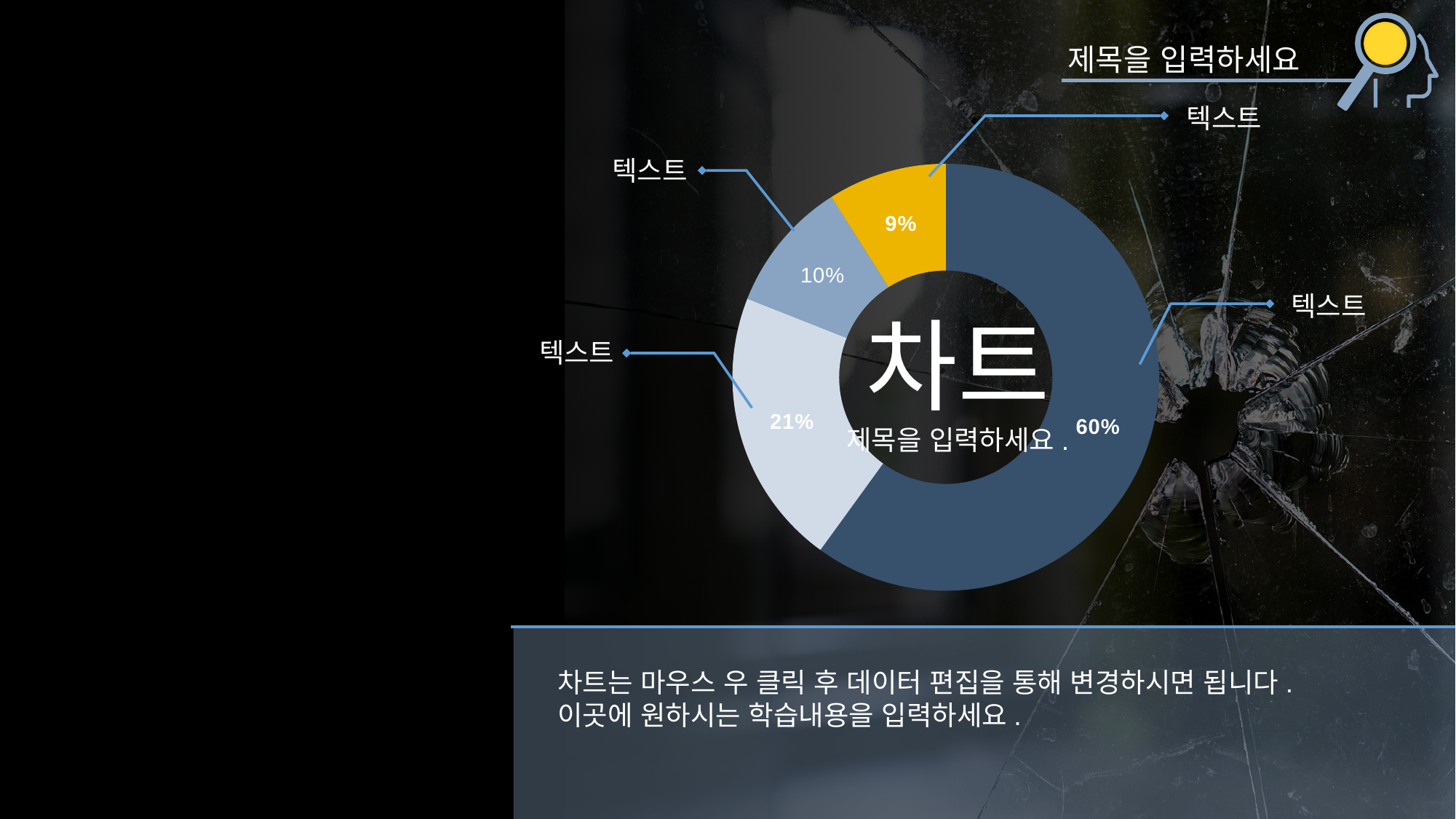

제목을 입력하세요
텍스트

텍스트

### Chart

| Category | 판매 |
|---|---|
| 1분기 | 0.6 |
| 2분기 | 0.21 |
| 3분기 | 0.1 |
| 4분기 | 0.09 |
텍스트
차트
제목을 입력하세요.

텍스트

차트는 마우스 우 클릭 후 데이터 편집을 통해 변경하시면 됩니다.
이곳에 원하시는 학습내용을 입력하세요.